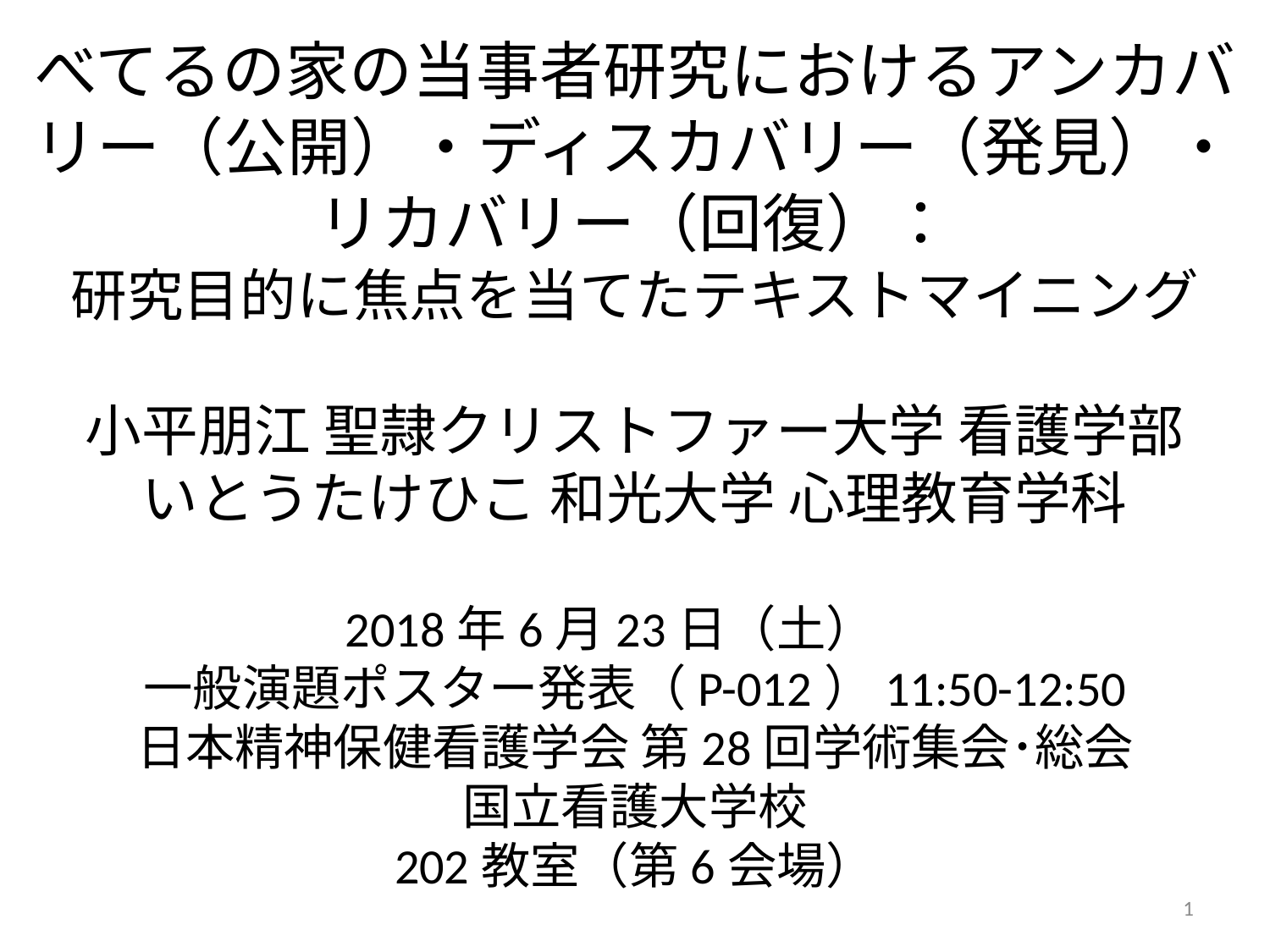

# べてるの家の当事者研究におけるアンカバリー（公開）・ディスカバリー（発見）・リカバリー（回復）： 研究目的に焦点を当てたテキストマイニング 小平朋江 聖隷クリストファー大学 看護学部 いとうたけひこ 和光大学 心理教育学科 2018年6月23日（土）　 一般演題ポスター発表（P-012）11:50-12:50 日本精神保健看護学会 第28回学術集会･総会 国立看護大学校 202教室（第6会場）
1